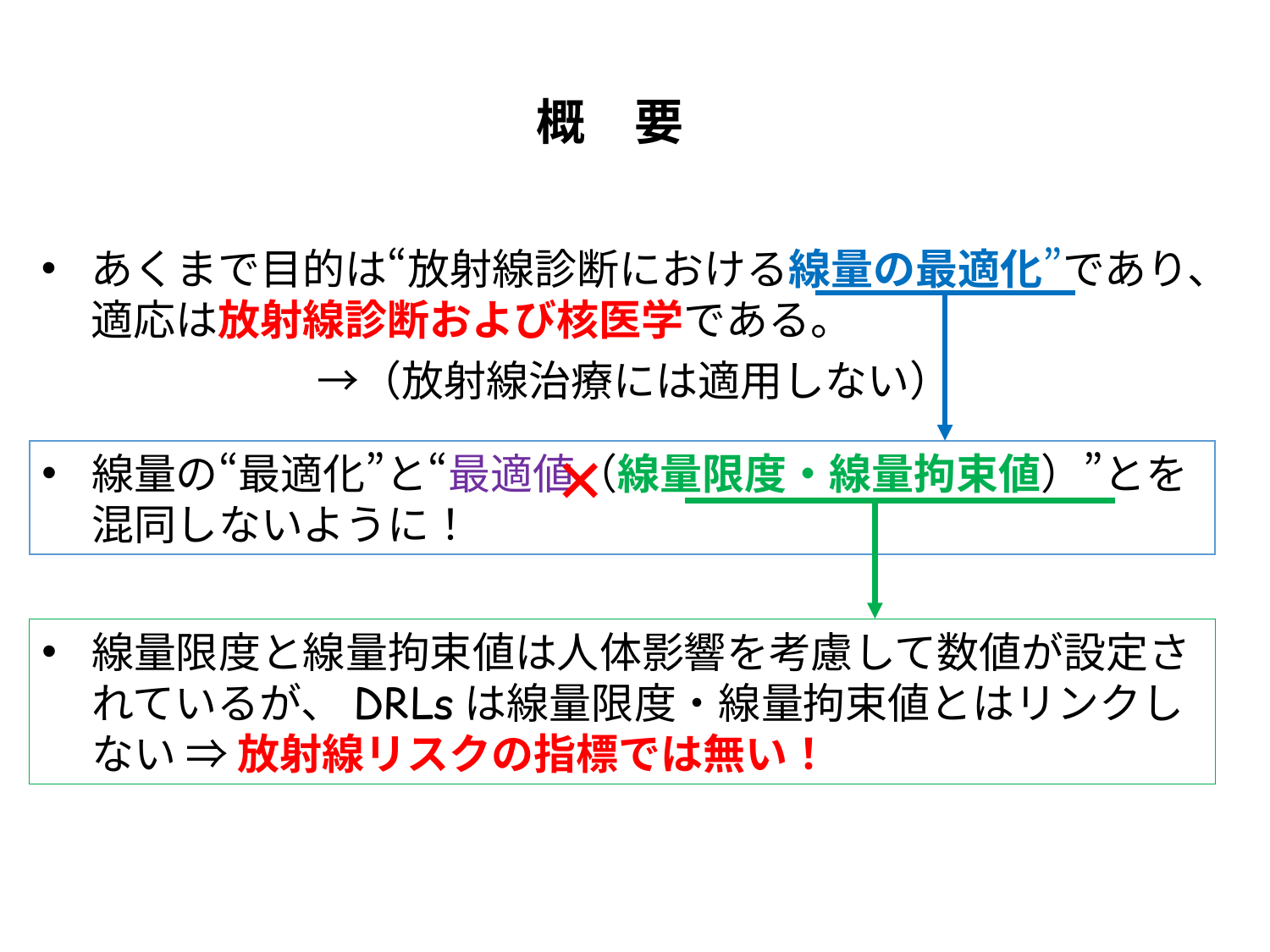

# 概　要
あくまで目的は“放射線診断における線量の最適化”であり、適応は放射線診断および核医学である。
　　　　　　　　　　　→（放射線治療には適用しない）
×
線量の“最適化”と“最適値（線量限度・線量拘束値）”とを混同しないように！
線量限度と線量拘束値は人体影響を考慮して数値が設定されているが、DRLsは線量限度・線量拘束値とはリンクしない ⇒ 放射線リスクの指標では無い！